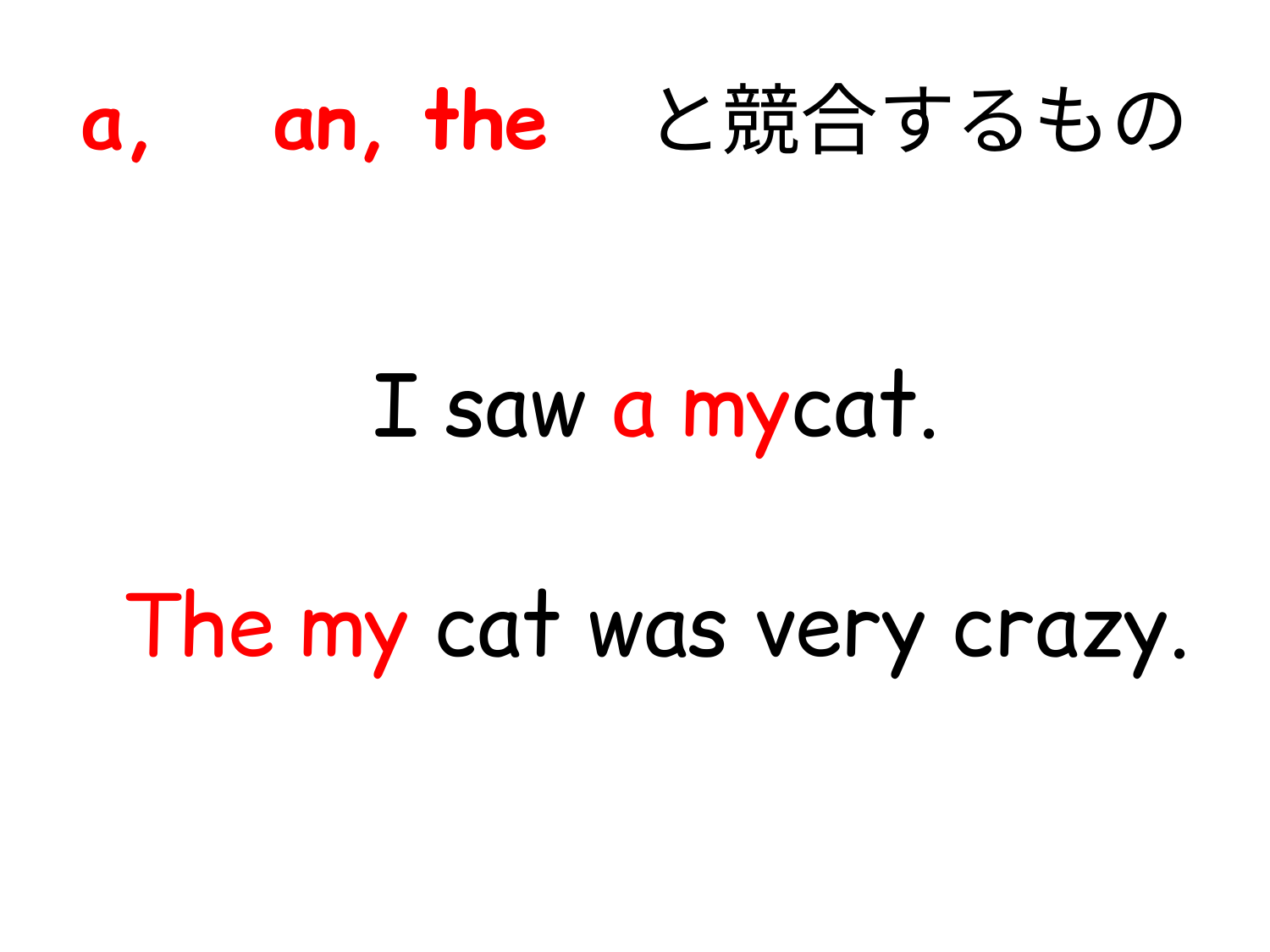

# a,　an, the　と競合するもの

I saw a mycat.
The my cat was very crazy.